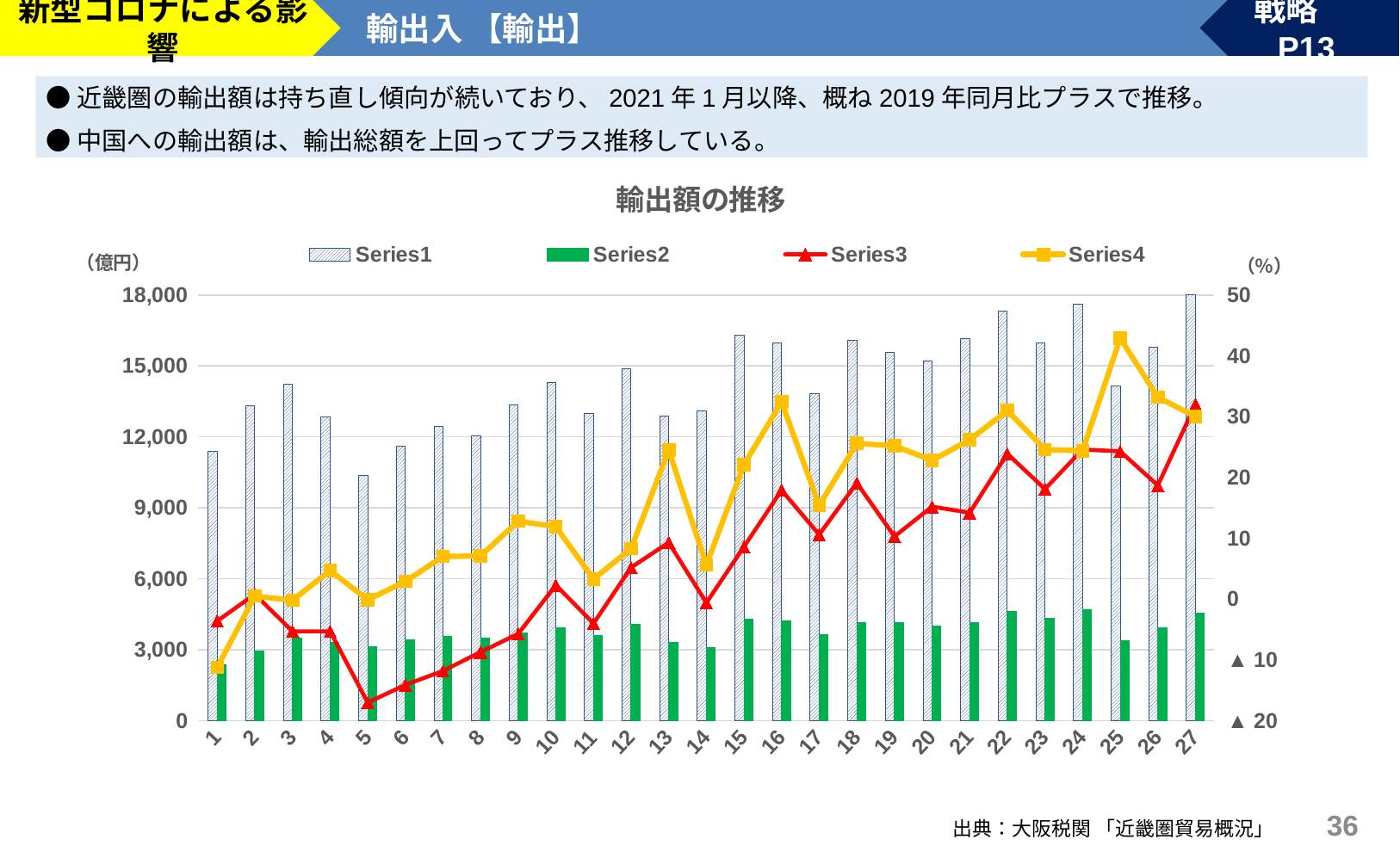

新型コロナによる影響
輸出入 【輸出】
戦略　P13
●近畿圏の輸出額は持ち直し傾向が続いており、2021年1月以降、概ね2019年同月比プラスで推移。
●中国への輸出額は、輸出総額を上回ってプラス推移している。

### Chart: 輸出額の推移

| Category |  |  |  |  |
|---|---|---|---|---|
36
出典：大阪税関 「近畿圏貿易概況」